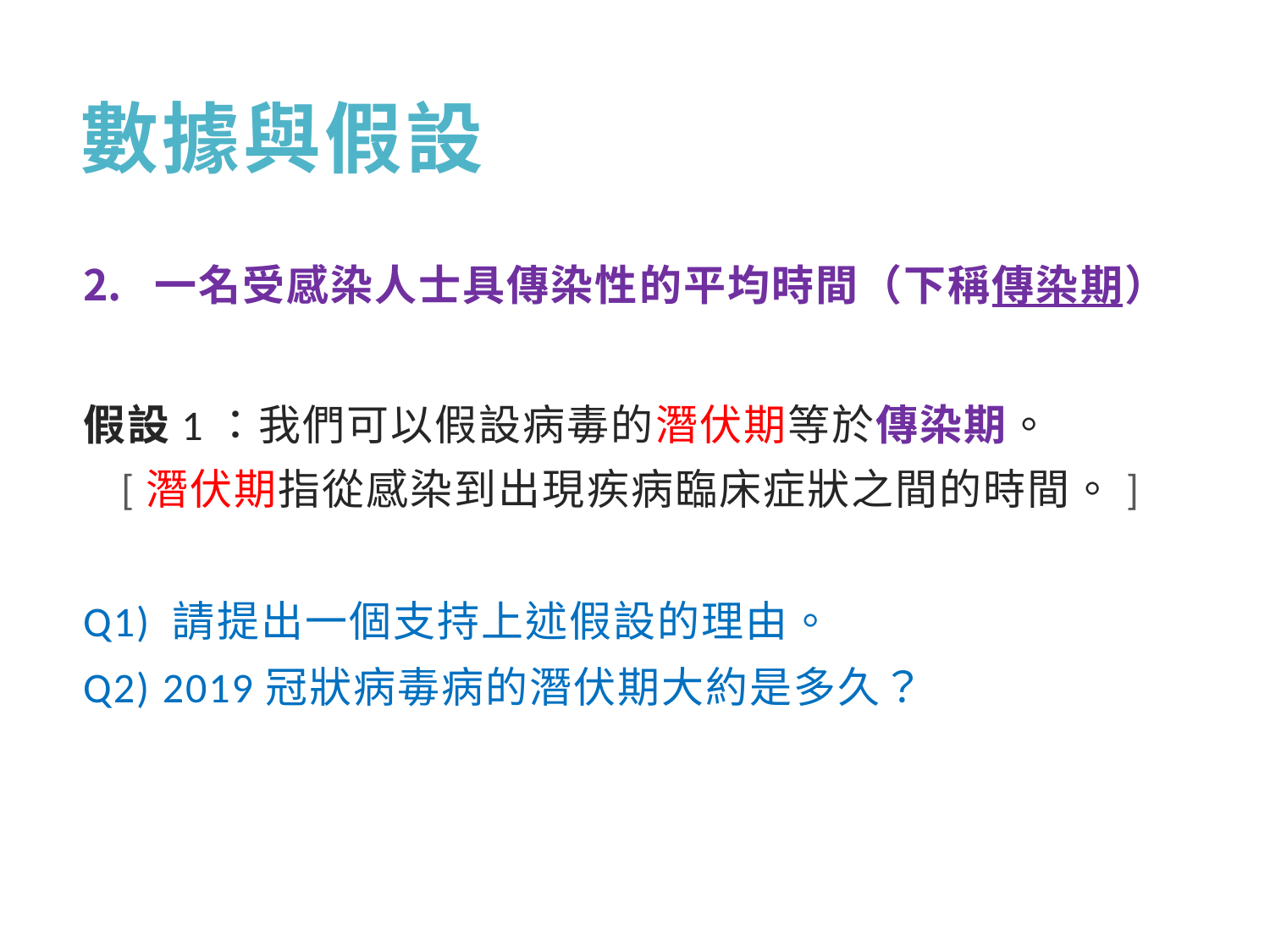

# 數據與假設
一名受感染人士具傳染性的平均時間（下稱傳染期）

假設1：我們可以假設病毒的潛伏期等於傳染期。
[潛伏期指從感染到出現疾病臨床症狀之間的時間。]

Q1) 請提出一個支持上述假設的理由。
Q2) 2019冠狀病毒病的潛伏期大約是多久？